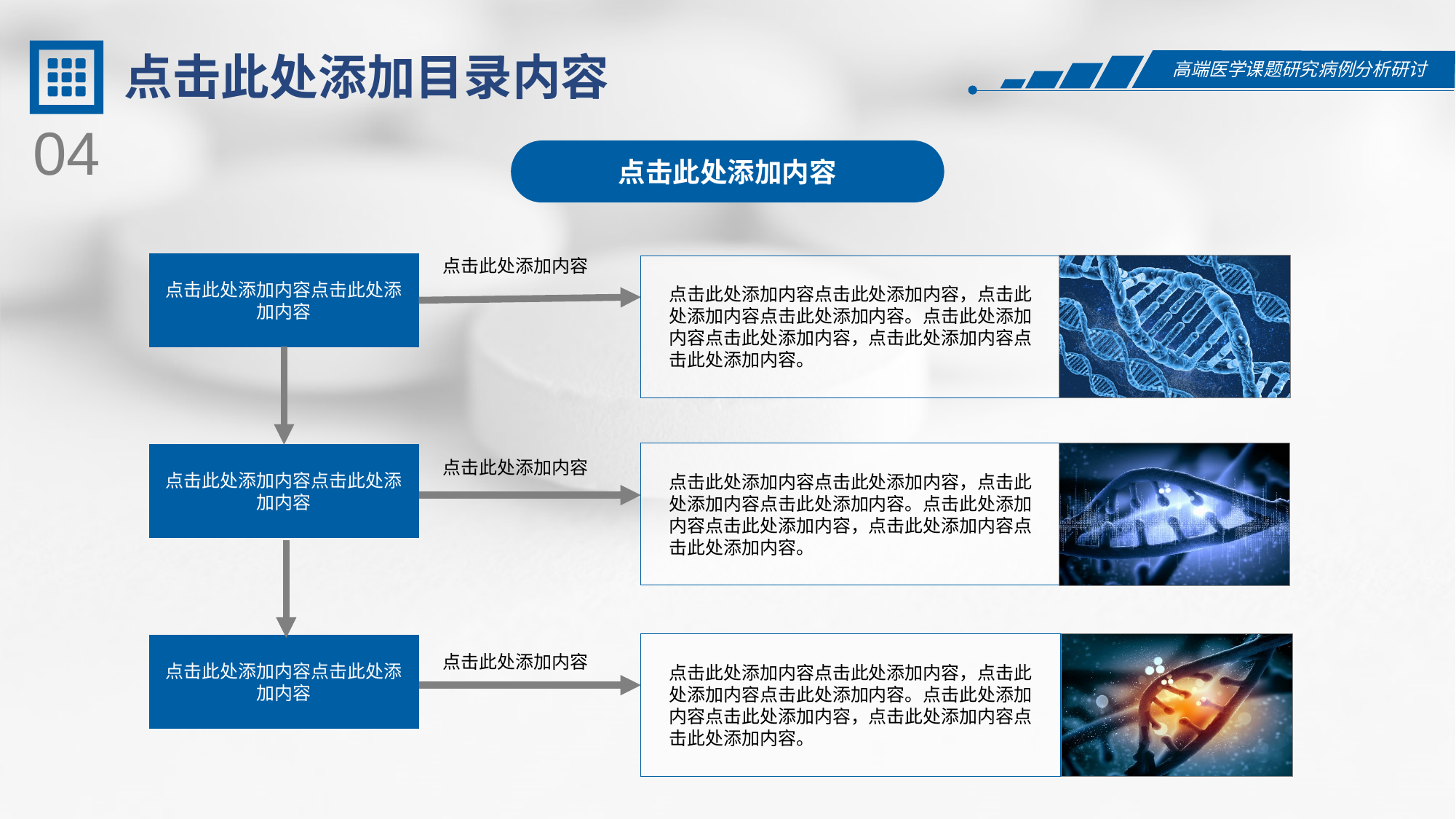

点击此处添加目录内容
04
点击此处添加内容
点击此处添加内容
点击此处添加内容点击此处添加内容

点击此处添加内容点击此处添加内容，点击此处添加内容点击此处添加内容。点击此处添加内容点击此处添加内容，点击此处添加内容点击此处添加内容。

点击此处添加内容点击此处添加内容，点击此处添加内容点击此处添加内容。点击此处添加内容点击此处添加内容，点击此处添加内容点击此处添加内容。
点击此处添加内容点击此处添加内容
点击此处添加内容

点击此处添加内容点击此处添加内容，点击此处添加内容点击此处添加内容。点击此处添加内容点击此处添加内容，点击此处添加内容点击此处添加内容。
点击此处添加内容点击此处添加内容
点击此处添加内容
.